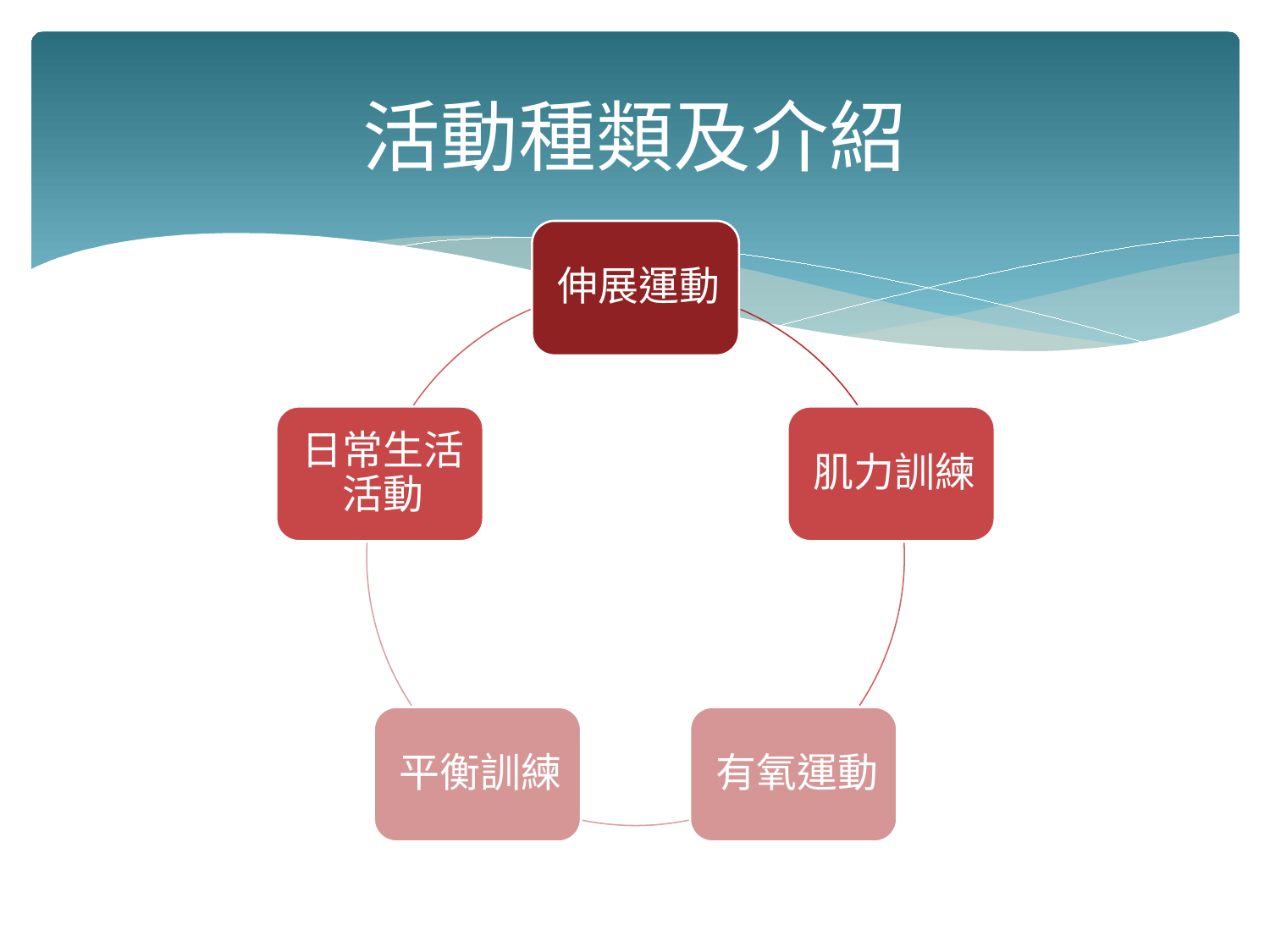

# 活動種類及介紹
伸展運動
肌力訓練
有氧運動
平衡訓練
日常生活活動